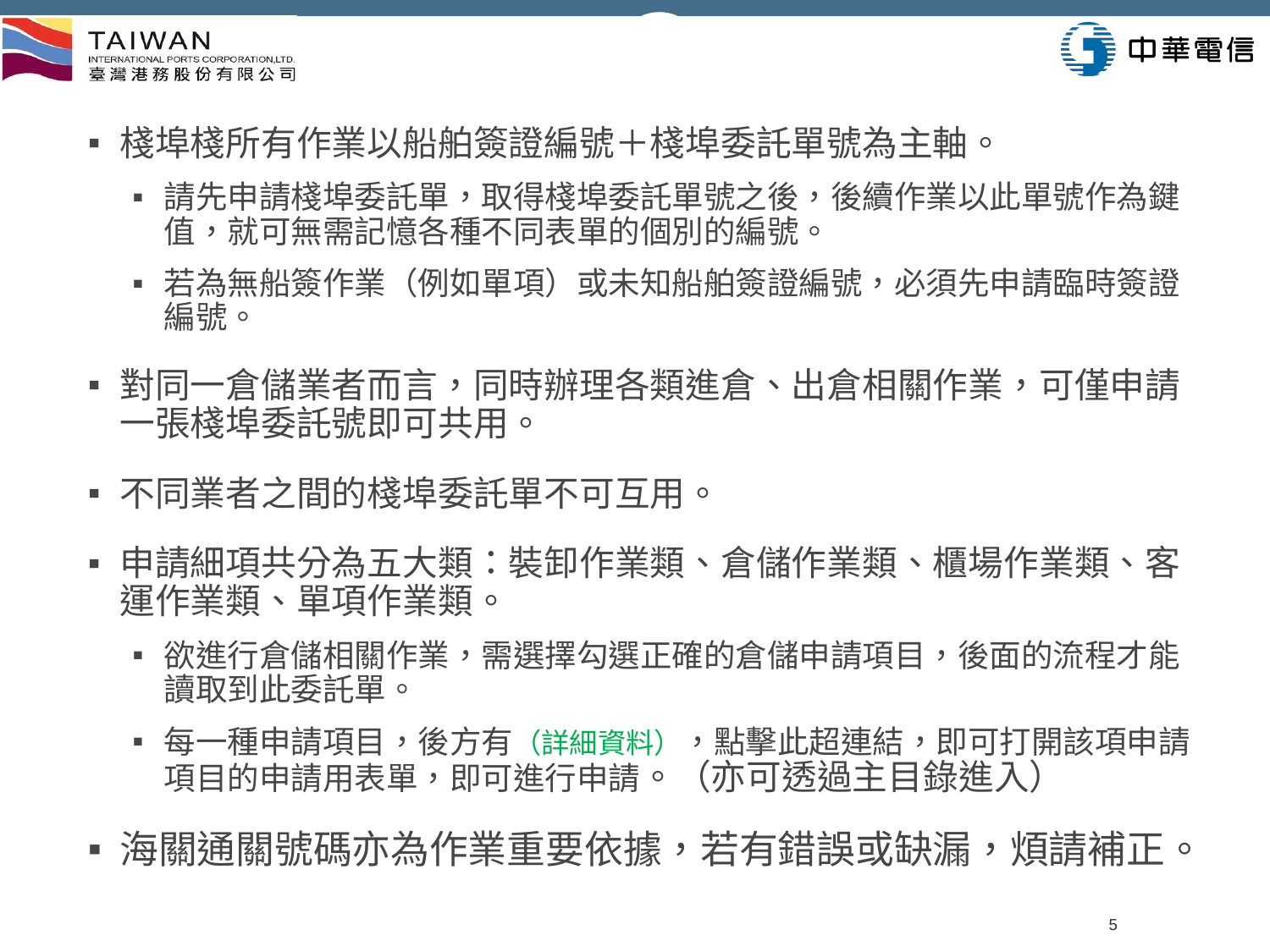

棧埠棧所有作業以船舶簽證編號＋棧埠委託單號為主軸。
請先申請棧埠委託單，取得棧埠委託單號之後，後續作業以此單號作為鍵值，就可無需記憶各種不同表單的個別的編號。
若為無船簽作業（例如單項）或未知船舶簽證編號，必須先申請臨時簽證編號。
對同一倉儲業者而言，同時辦理各類進倉、出倉相關作業，可僅申請一張棧埠委託號即可共用。
不同業者之間的棧埠委託單不可互用。
申請細項共分為五大類：裝卸作業類、倉儲作業類、櫃場作業類、客運作業類、單項作業類。
欲進行倉儲相關作業，需選擇勾選正確的倉儲申請項目，後面的流程才能讀取到此委託單。
每一種申請項目，後方有（詳細資料），點擊此超連結，即可打開該項申請項目的申請用表單，即可進行申請。（亦可透過主目錄進入）
海關通關號碼亦為作業重要依據，若有錯誤或缺漏，煩請補正。

5